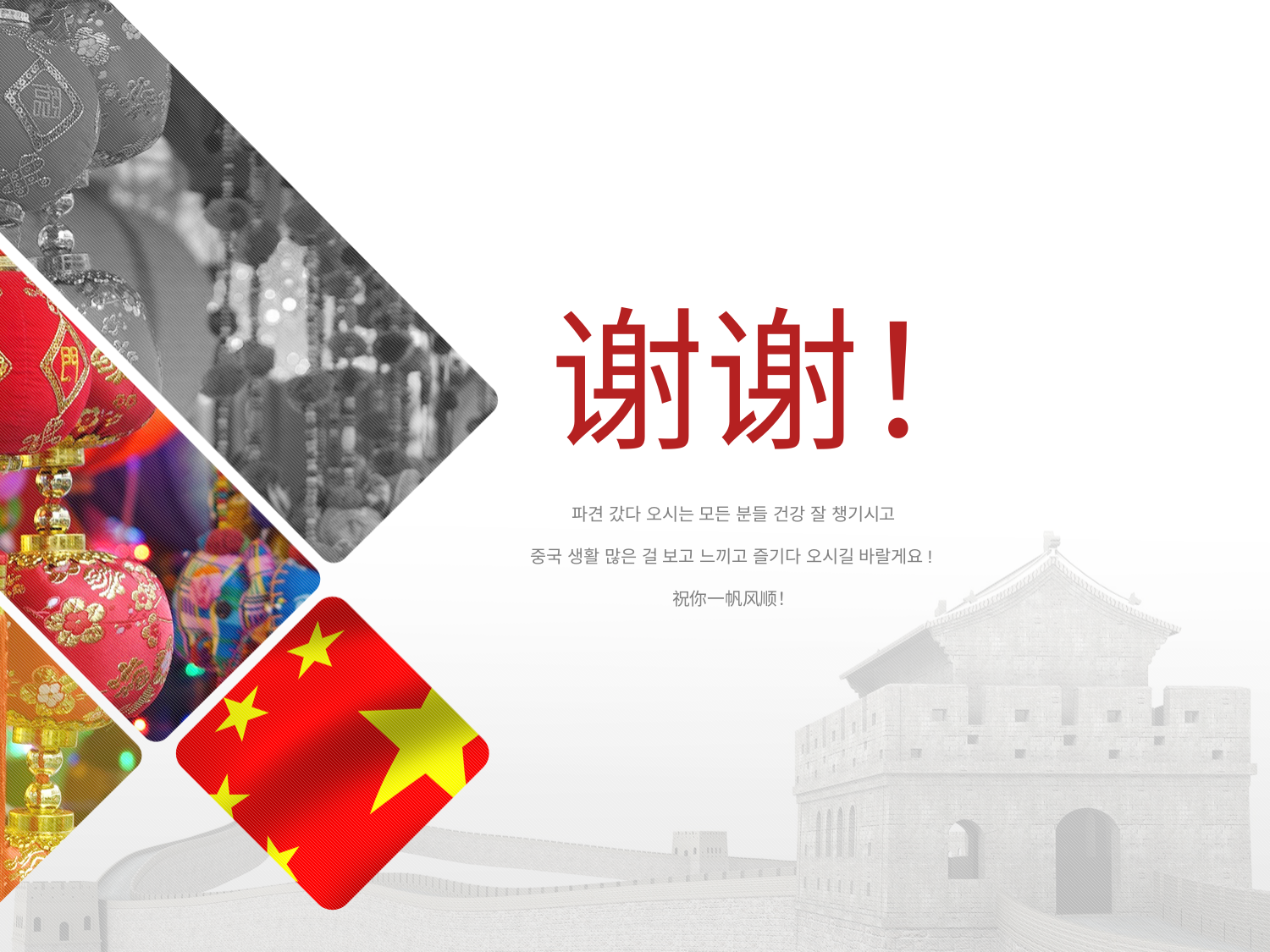

# 谢谢！
파견 갔다 오시는 모든 분들 건강 잘 챙기시고
중국 생활 많은 걸 보고 느끼고 즐기다 오시길 바랄게요!
祝你一帆风顺！